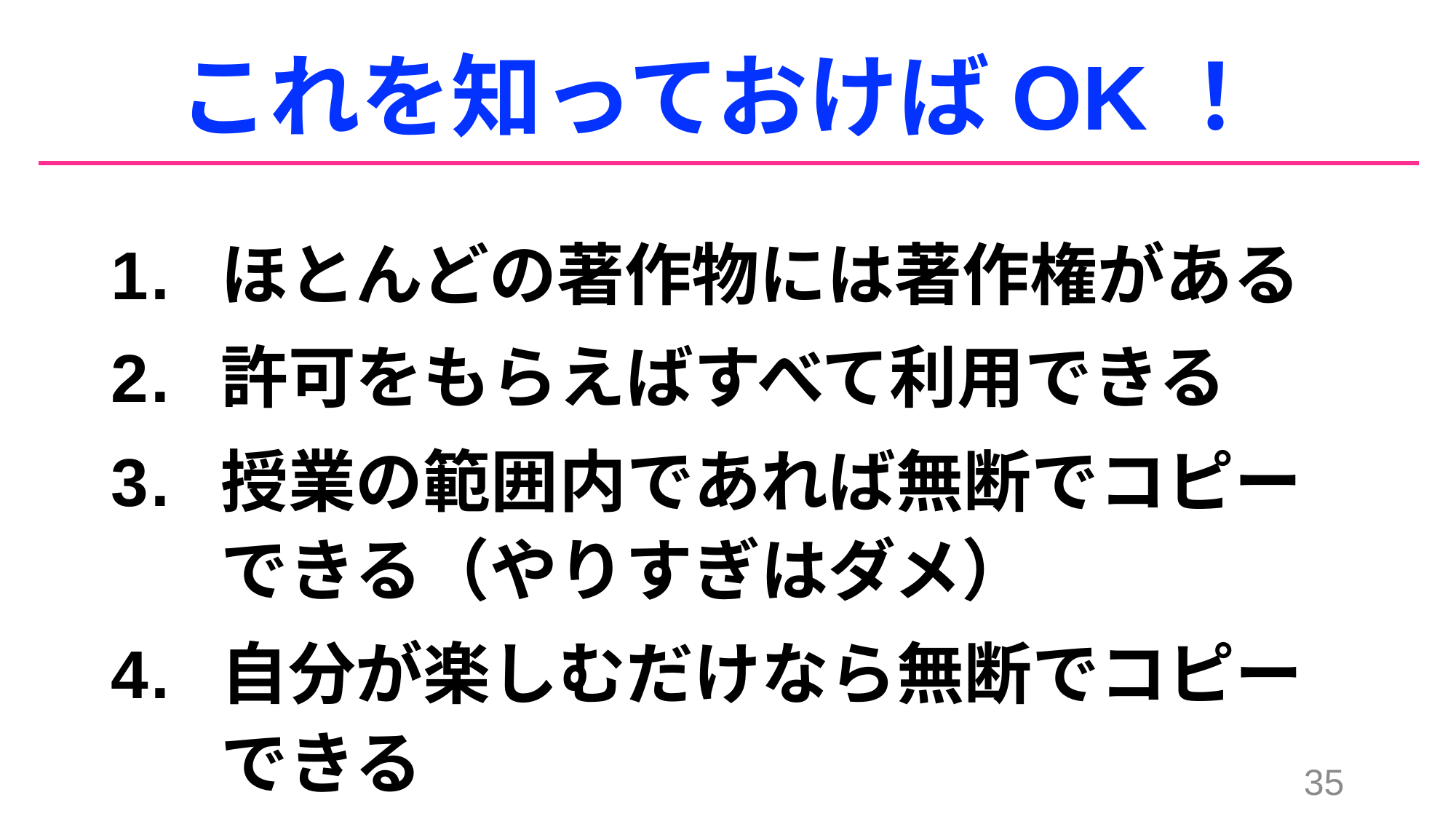

# これを知っておけばOK！
ほとんどの著作物には著作権がある
許可をもらえばすべて利用できる
授業の範囲内であれば無断でコピーできる（やりすぎはダメ）
自分が楽しむだけなら無断でコピーできる
35